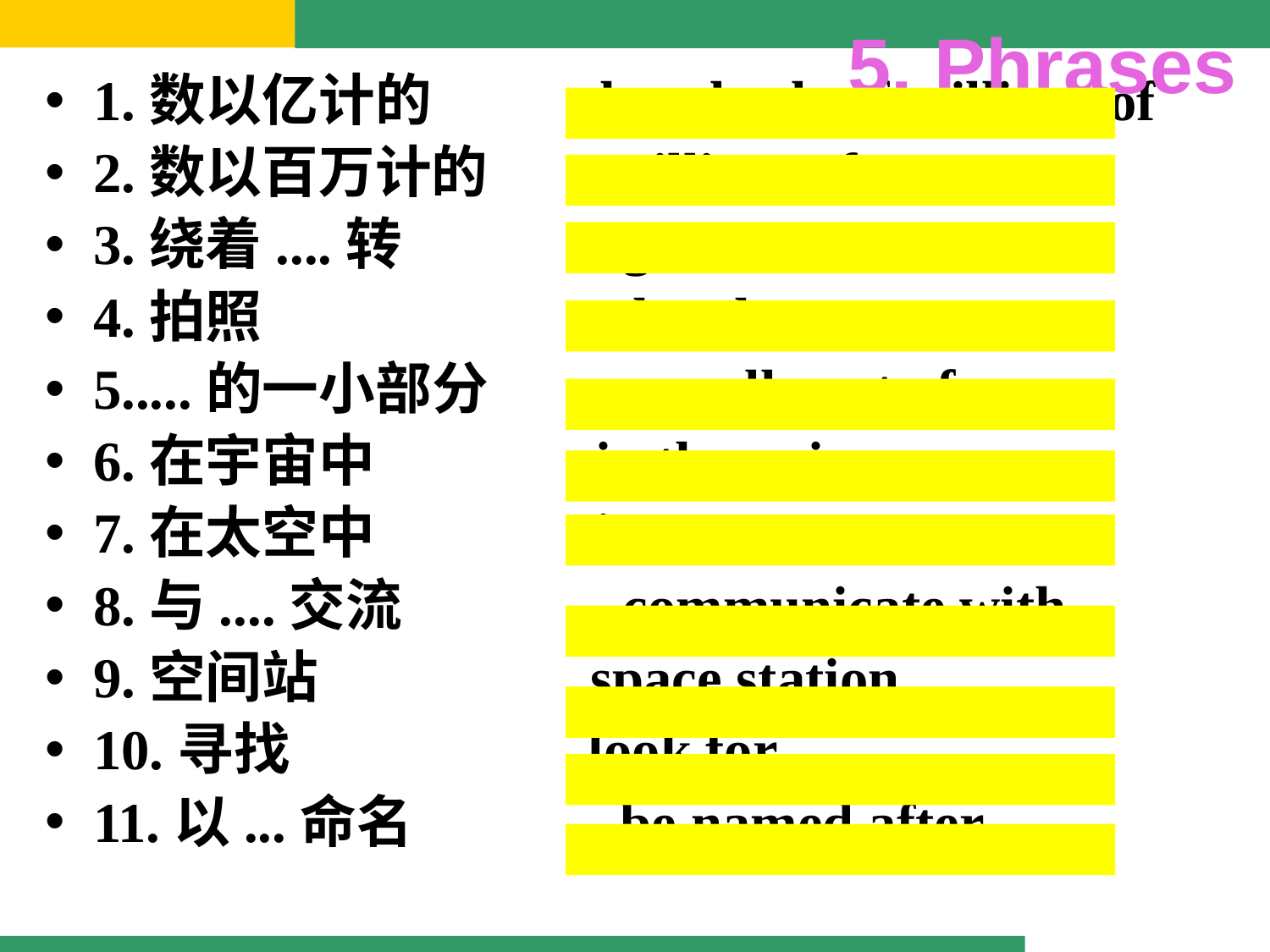

5. Phrases
1.数以亿计的            hundreds of millions of
2.数以百万计的        millions of
3.绕着....转                go around
4.拍照                        take photos
5.....的一小部分        a small part of...
6.在宇宙中                in the universe
7.在太空中                in space
8.与....交流                communicate with...
9.空间站                    space station
10.寻找                      look for
11.以...命名               be named after